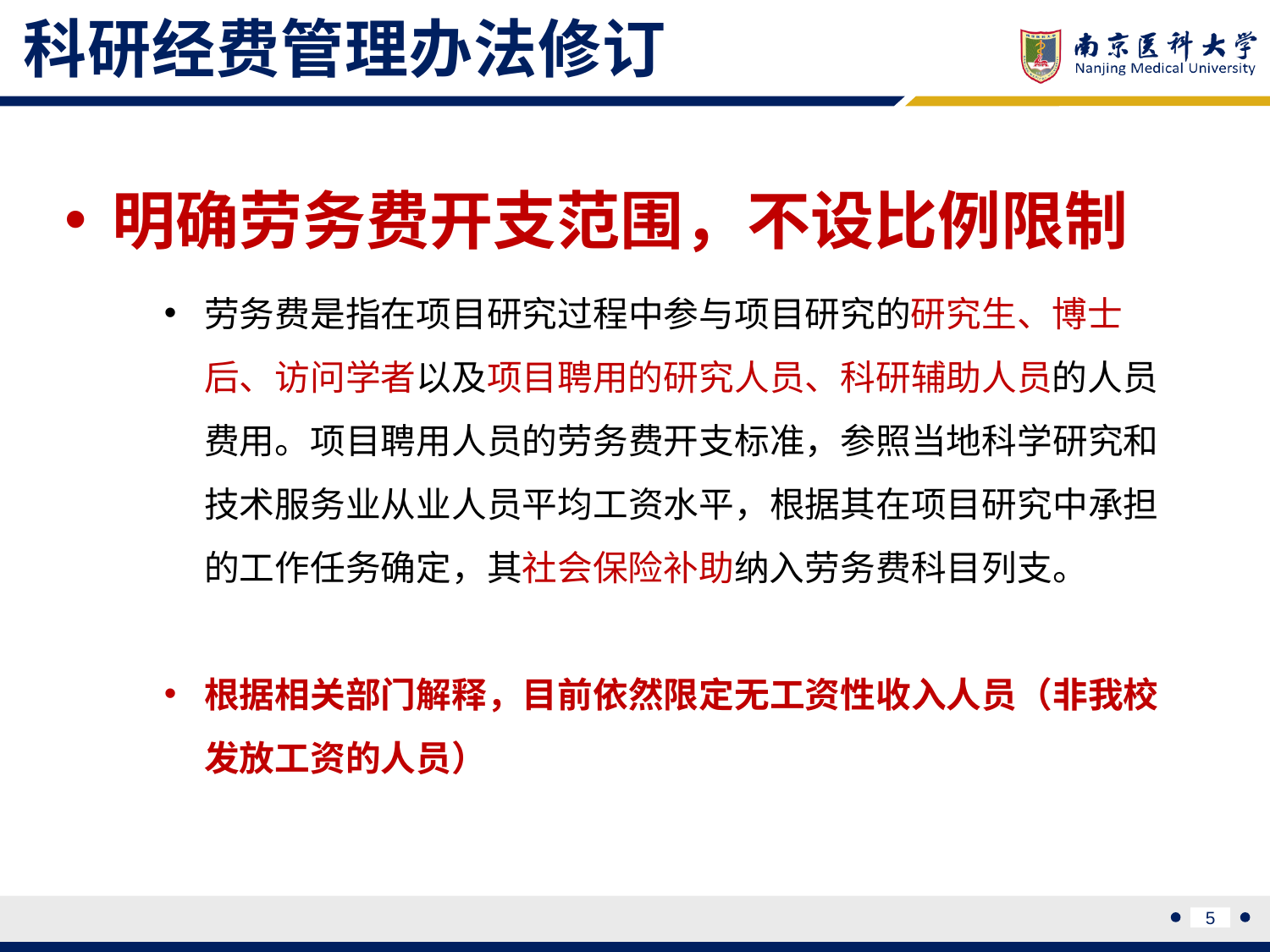

科研经费管理办法修订
明确劳务费开支范围，不设比例限制
劳务费是指在项目研究过程中参与项目研究的研究生、博士后、访问学者以及项目聘用的研究人员、科研辅助人员的人员费用。项目聘用人员的劳务费开支标准，参照当地科学研究和技术服务业从业人员平均工资水平，根据其在项目研究中承担的工作任务确定，其社会保险补助纳入劳务费科目列支。

根据相关部门解释，目前依然限定无工资性收入人员（非我校发放工资的人员）